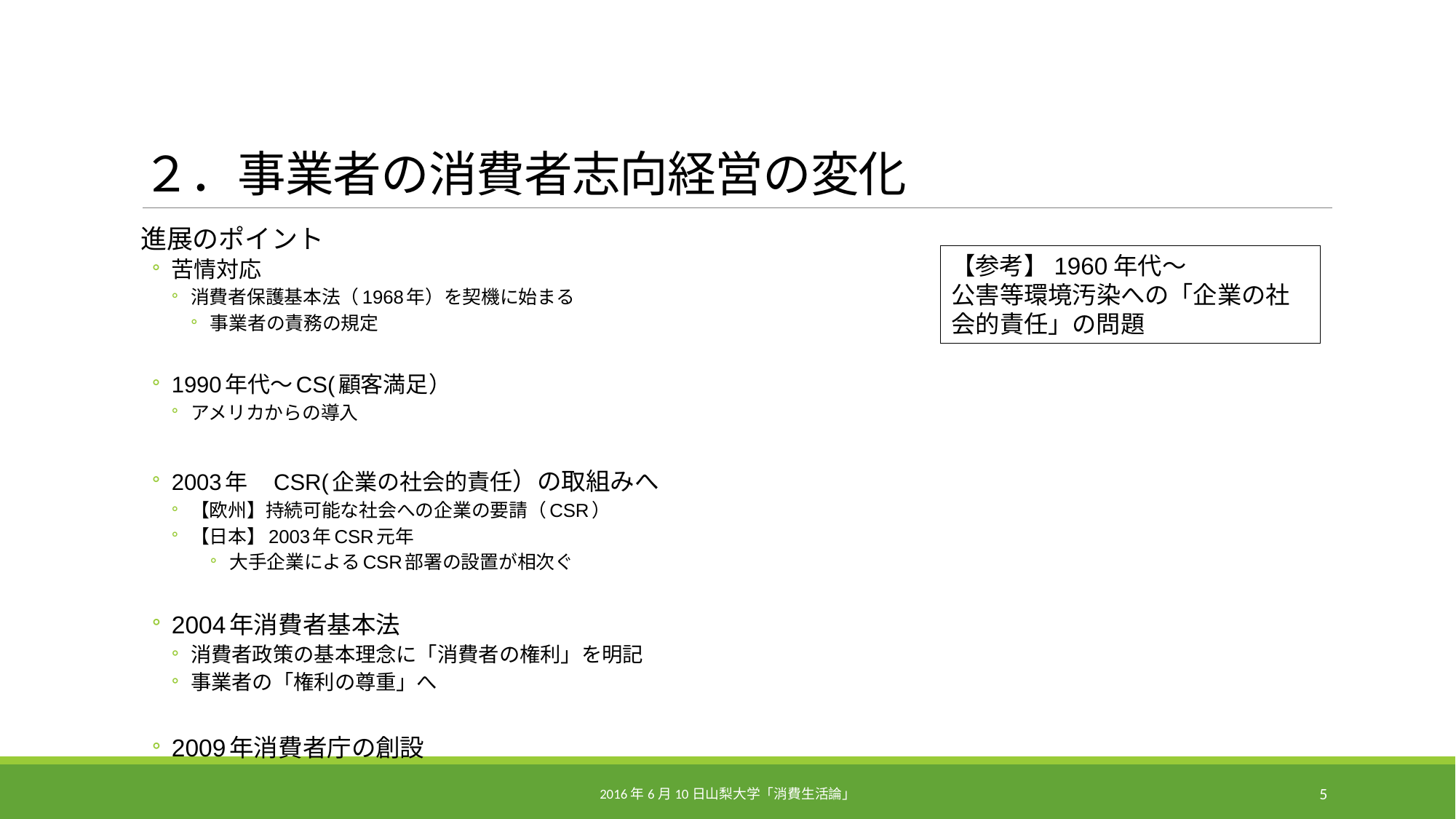

# ２．事業者の消費者志向経営の変化
進展のポイント
苦情対応
消費者保護基本法（1968年）を契機に始まる
事業者の責務の規定

1990年代～CS(顧客満足）
アメリカからの導入

2003年　CSR(企業の社会的責任）の取組みへ
【欧州】持続可能な社会への企業の要請（CSR）
【日本】2003年CSR元年
大手企業によるCSR部署の設置が相次ぐ

2004年消費者基本法
消費者政策の基本理念に「消費者の権利」を明記
事業者の「権利の尊重」へ

2009年消費者庁の創設

【参考】1960年代～
公害等環境汚染への「企業の社会的責任」の問題
2016年6月10日山梨大学「消費生活論」
5